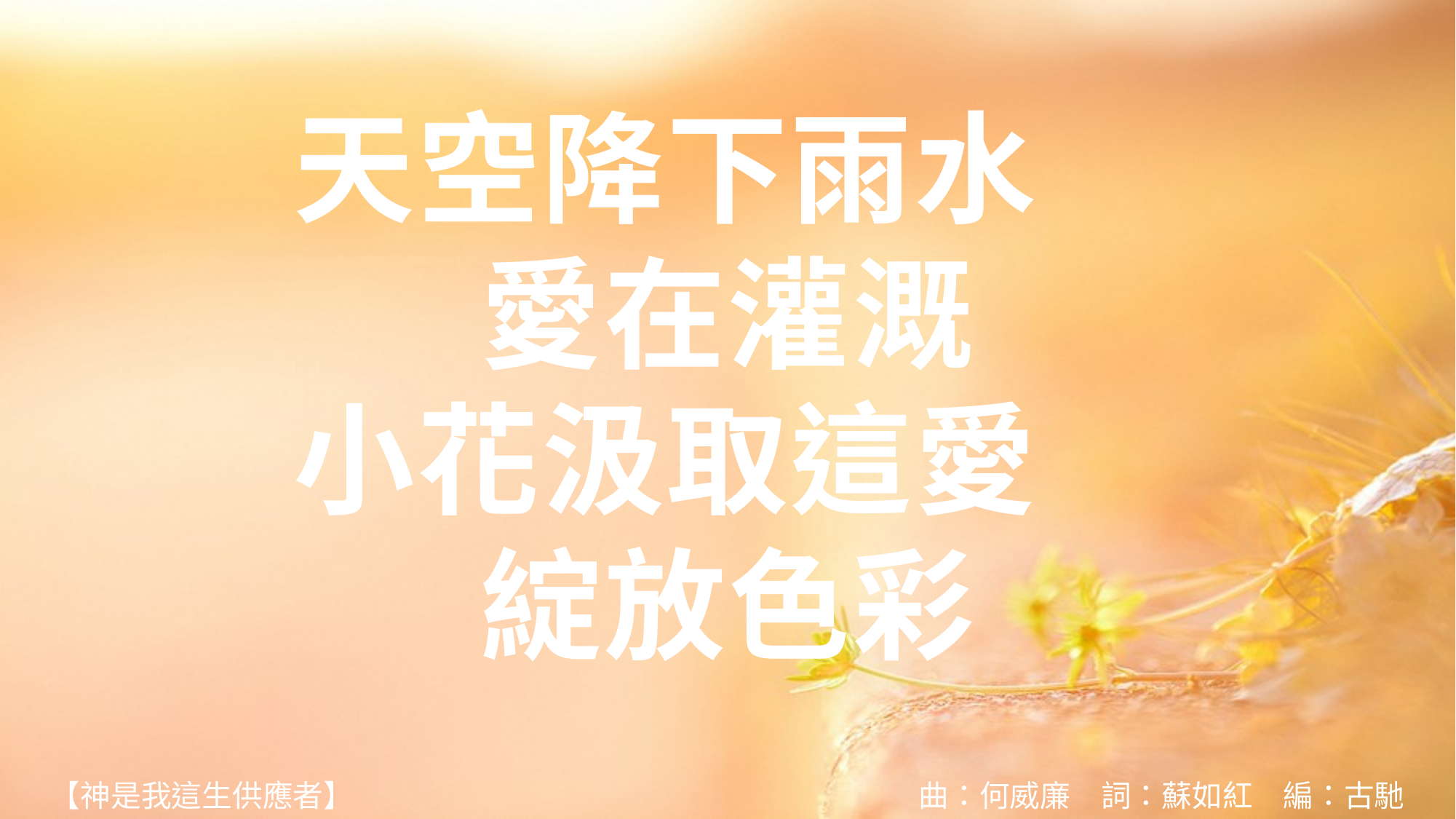

天空降下雨水
愛在灌溉
小花汲取這愛
綻放色彩
【神是我這生供應者】                                                                                    曲：何威廉　詞：蘇如紅　編：古馳